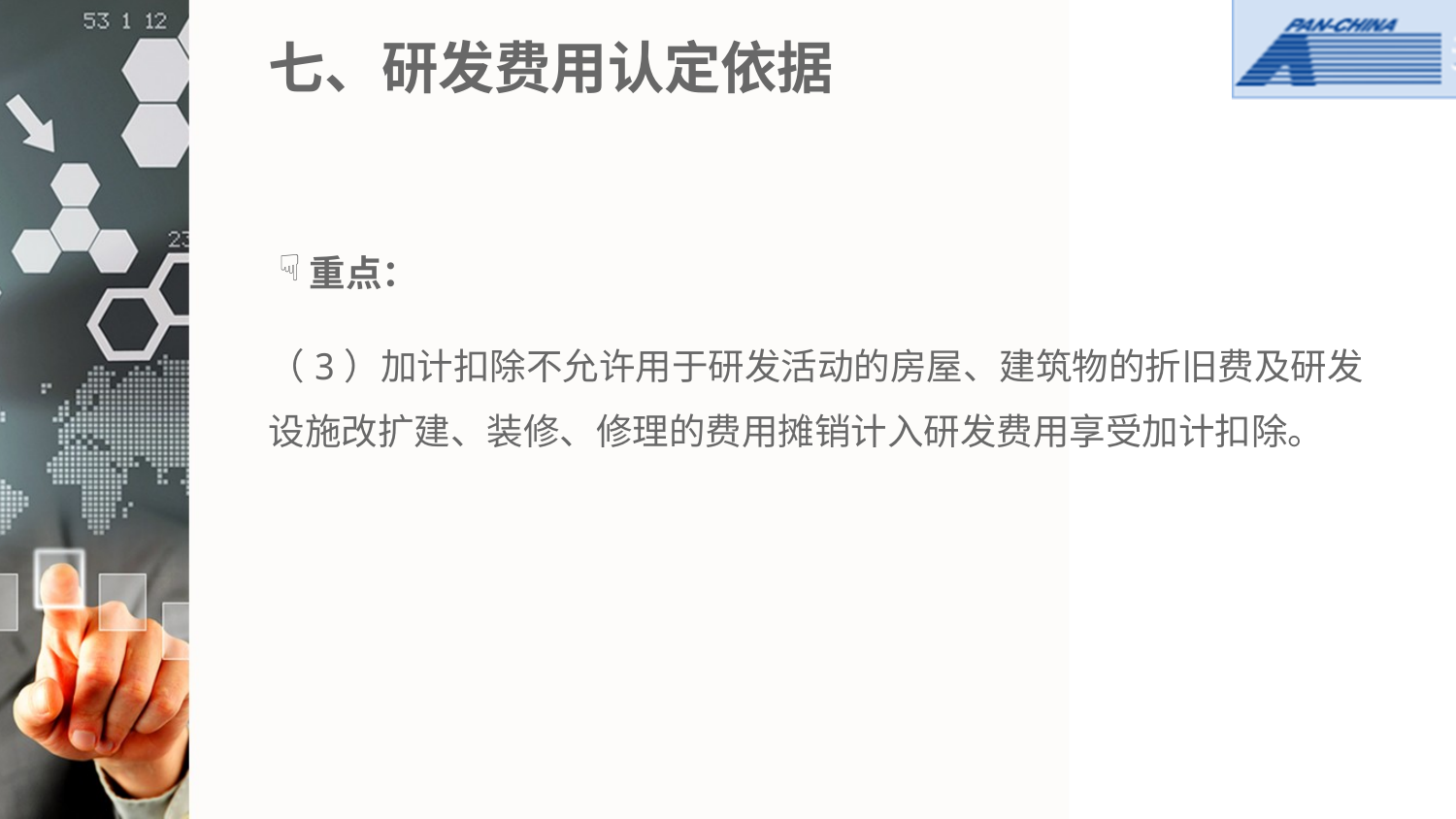

# 七、研发费用认定依据

重点：
（3）加计扣除不允许用于研发活动的房屋、建筑物的折旧费及研发设施改扩建、装修、修理的费用摊销计入研发费用享受加计扣除。